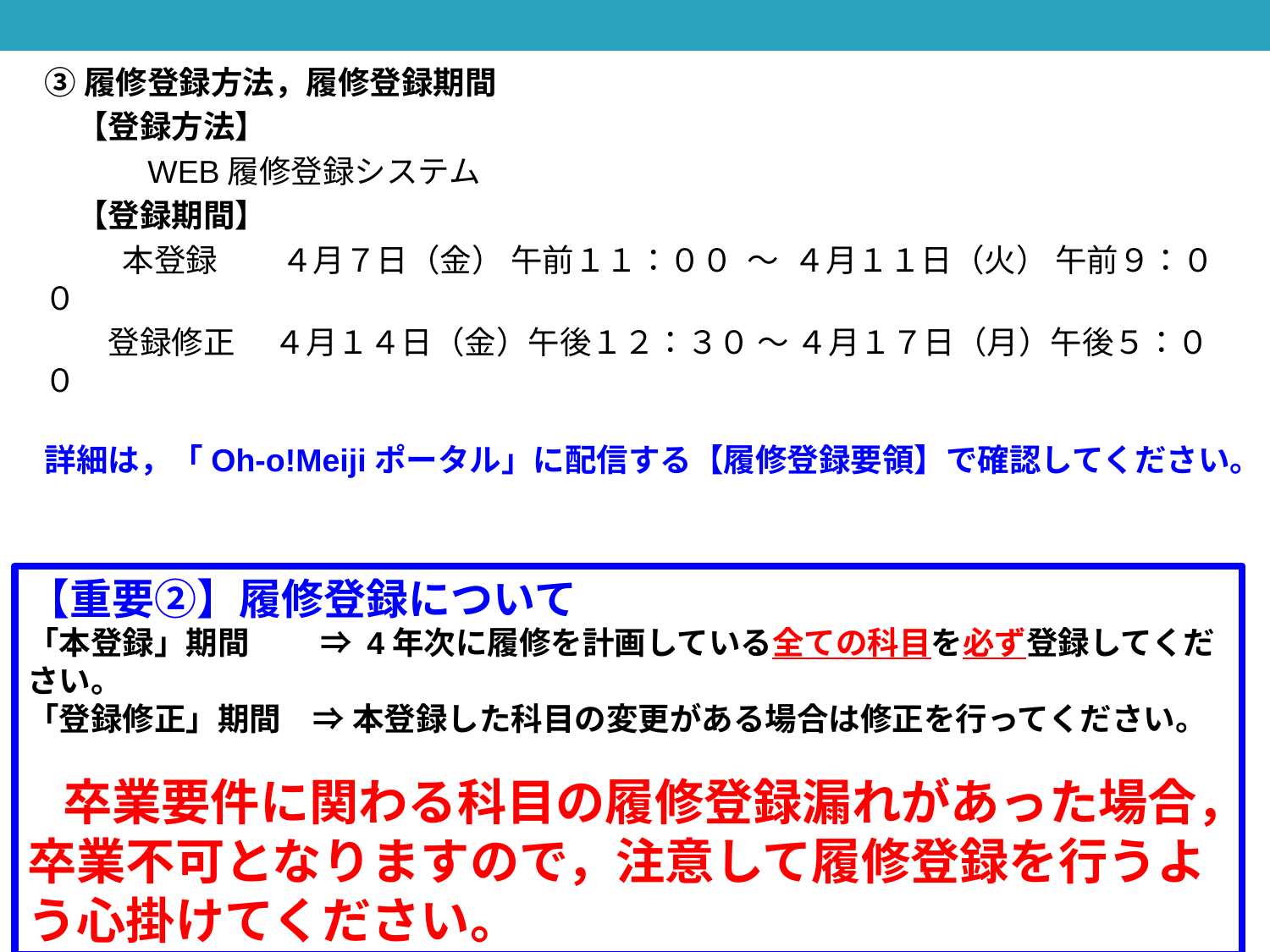

③履修登録方法，履修登録期間
　【登録方法】
　　　WEB履修登録システム
　【登録期間】
　　  本登録　　４月７日（金） 午前１１：００  ～  ４月１１日（火） 午前９：００
　　登録修正　 ４月１４日（金）午後１２：３０ ～ ４月１７日（月）午後５：００

詳細は，「Oh-o!Meijiポータル」に配信する【履修登録要領】で確認してください。
【重要②】履修登録について
「本登録」期間 　　⇒ 4年次に履修を計画している全ての科目を必ず登録してください。
「登録修正」期間　⇒ 本登録した科目の変更がある場合は修正を行ってください。

　卒業要件に関わる科目の履修登録漏れがあった場合，卒業不可となりますので，注意して履修登録を行うよう心掛けてください。